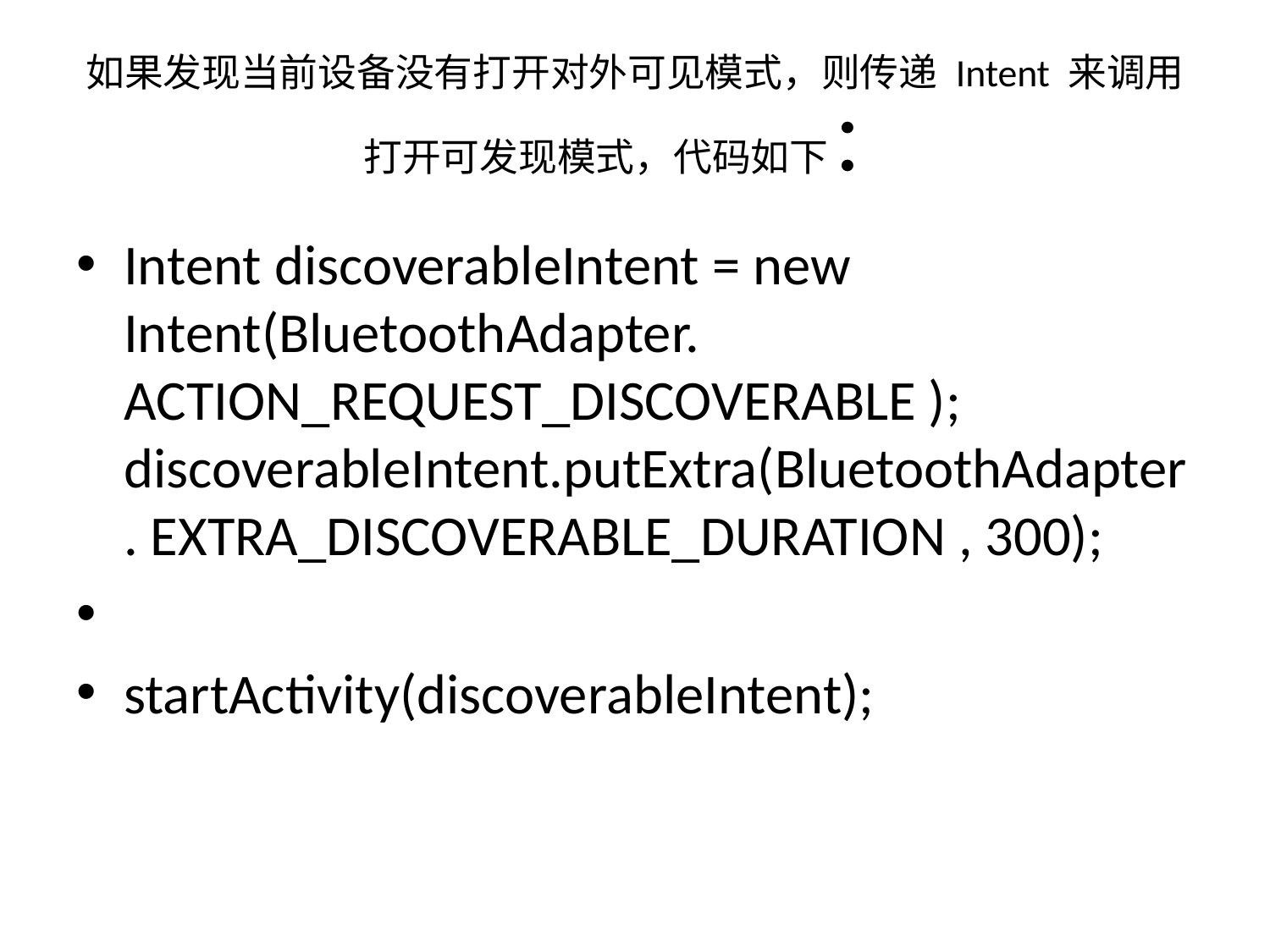

# 如果发现当前设备没有打开对外可见模式，则传递 Intent 来调用打开可发现模式，代码如下：
Intent discoverableIntent = new Intent(BluetoothAdapter. ACTION_REQUEST_DISCOVERABLE );            discoverableIntent.putExtra(BluetoothAdapter. EXTRA_DISCOVERABLE_DURATION , 300);

startActivity(discoverableIntent);